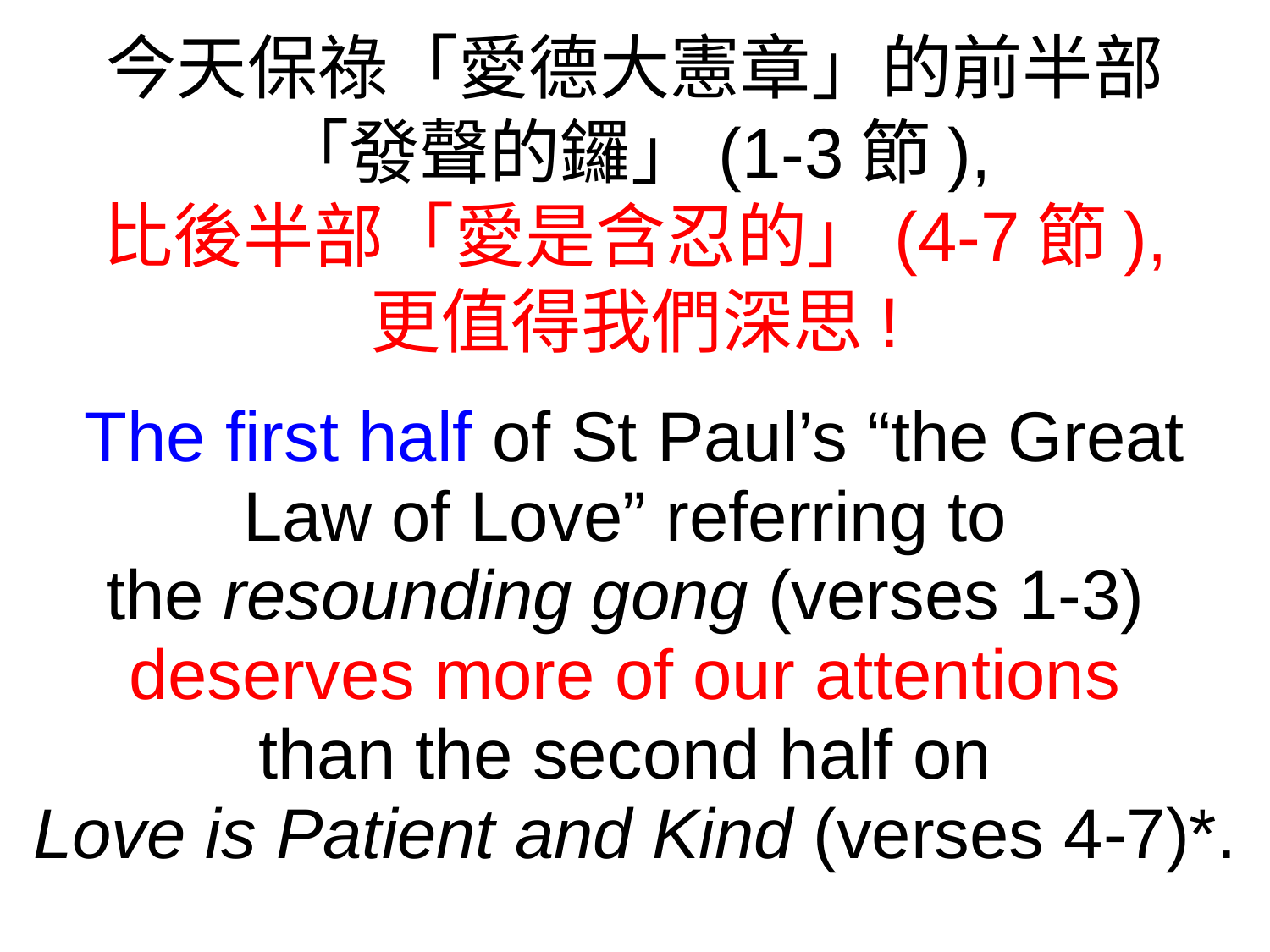

今天保祿「愛德大憲章」的前半部
「發聲的鑼」(1-3節),
比後半部「愛是含忍的」(4-7節),
更值得我們深思!
The first half of St Paul’s “the Great Law of Love” referring to
the resounding gong (verses 1-3)
deserves more of our attentions
than the second half on
Love is Patient and Kind (verses 4-7)*.